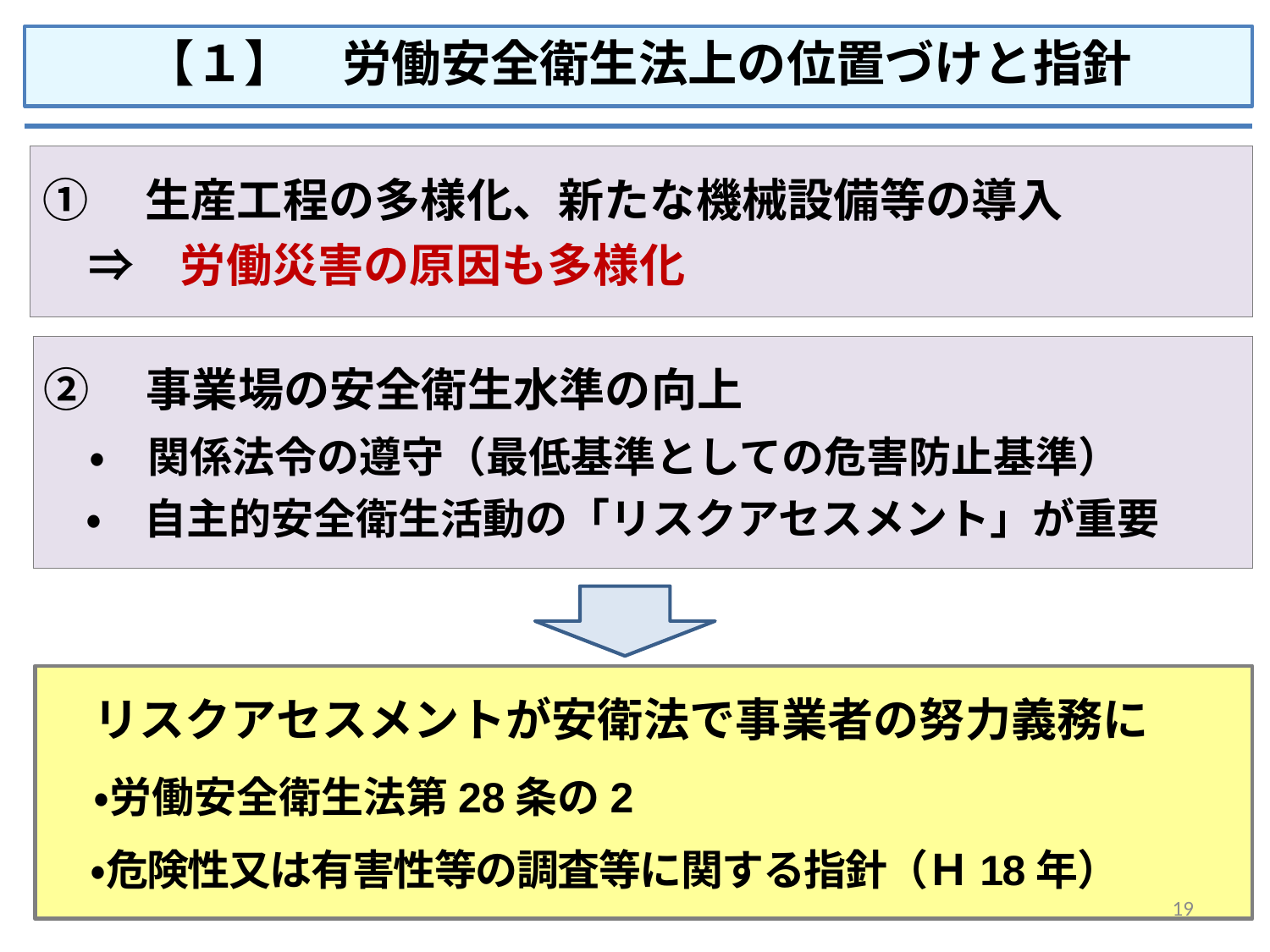

【１】　労働安全衛生法上の位置づけと指針
①　生産工程の多様化、新たな機械設備等の導入
　⇒　労働災害の原因も多様化
②　事業場の安全衛生水準の向上
　・　関係法令の遵守（最低基準としての危害防止基準）
　・　自主的安全衛生活動の「リスクアセスメント」が重要

　リスクアセスメントが安衛法で事業者の努力義務に
　・労働安全衛生法第28条の2
　・危険性又は有害性等の調査等に関する指針（Ｈ18年）
19